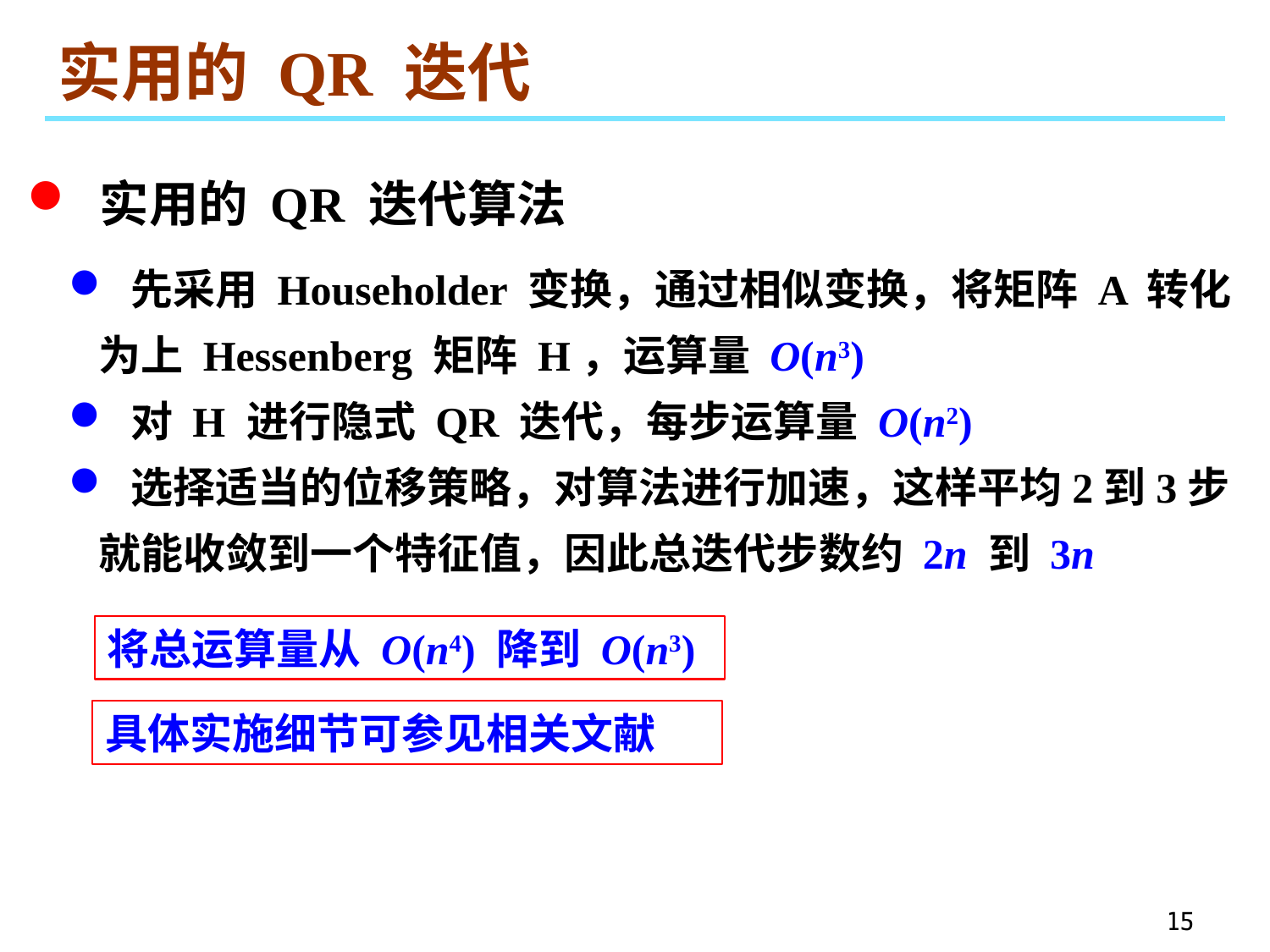

# 实用的 QR 迭代
 实用的 QR 迭代算法
 先采用 Householder 变换，通过相似变换，将矩阵 A 转化为上 Hessenberg 矩阵 H，运算量 O(n3)
 对 H 进行隐式 QR 迭代，每步运算量 O(n2)
 选择适当的位移策略，对算法进行加速，这样平均2到3步就能收敛到一个特征值，因此总迭代步数约 2n 到 3n
将总运算量从 O(n4) 降到 O(n3)
具体实施细节可参见相关文献
15